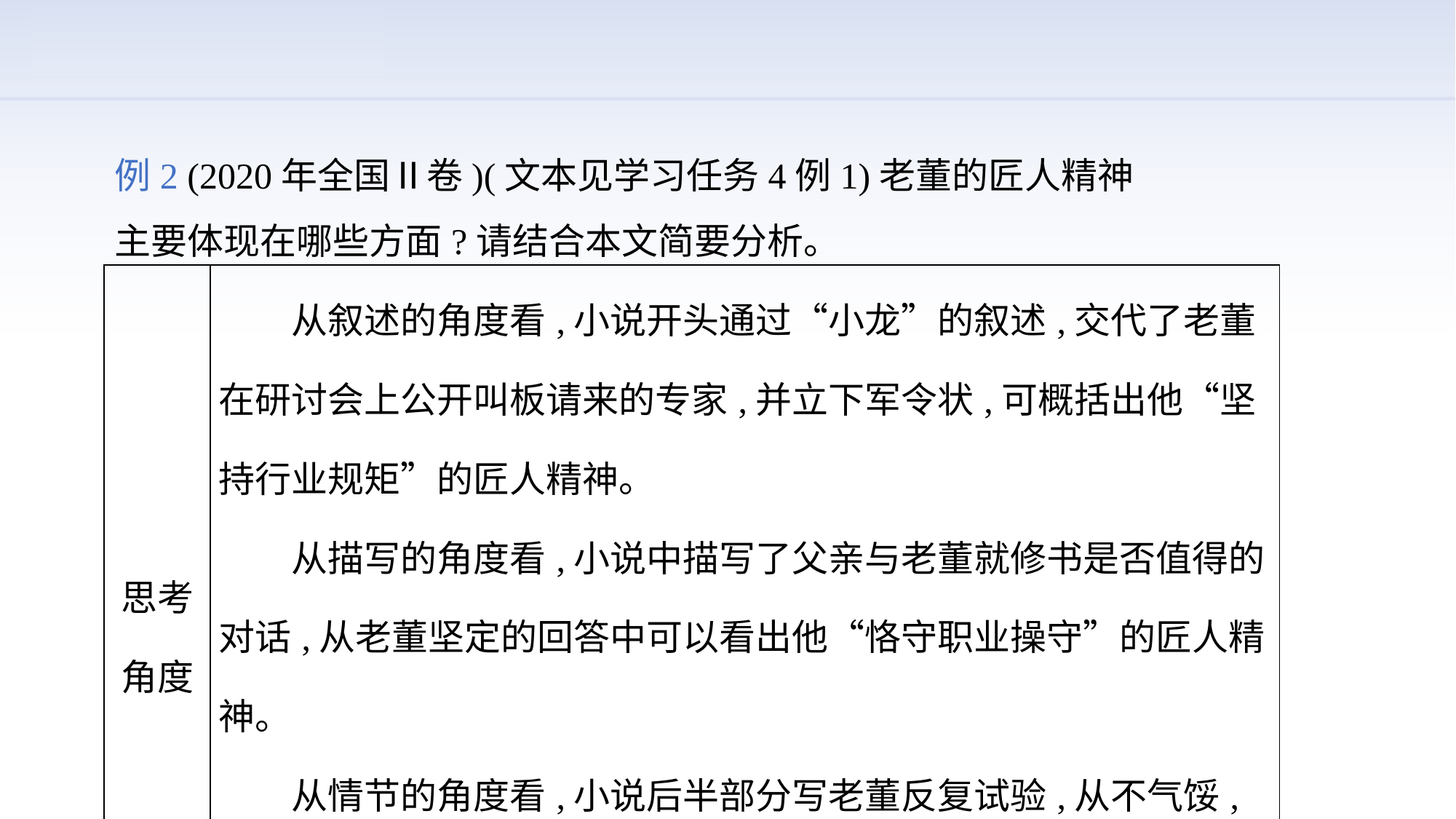

例2 (2020年全国Ⅱ卷)(文本见学习任务4例1)老董的匠人精神主要体现在哪些方面?请结合本文简要分析。
| 思考角度 | 从叙述的角度看,小说开头通过“小龙”的叙述,交代了老董在研讨会上公开叫板请来的专家,并立下军令状,可概括出他“坚持行业规矩”的匠人精神。 　　从描写的角度看,小说中描写了父亲与老董就修书是否值得的对话,从老董坚定的回答中可以看出他“恪守职业操守”的匠人精神。 　　从情节的角度看,小说后半部分写老董反复试验,从不气馁,最后终于染出蓝绢,完成了修复工作的情节,体现出老董“修书精益求精”的匠人精神。 |
| --- | --- |